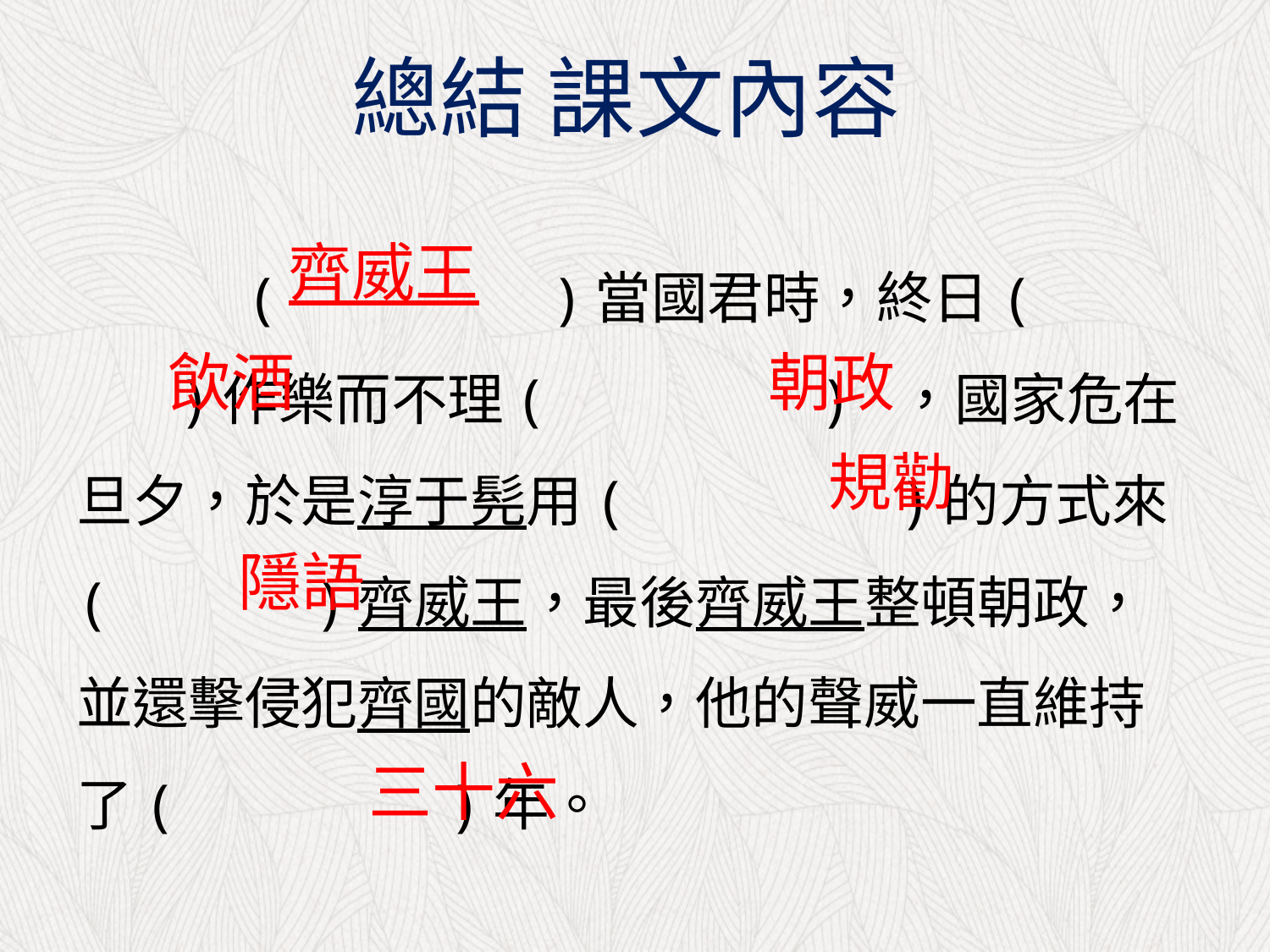

# 總結 課文內容
     (        )當國君時，終日(        )作樂而不理(        ) ，國家危在旦夕，於是淳于髡用(        )的方式來(      )齊威王，最後齊威王整頓朝政，並還擊侵犯齊國的敵人，他的聲威一直維持了(        )年。
齊威王
飲酒
朝政
規勸
隱語
三十六